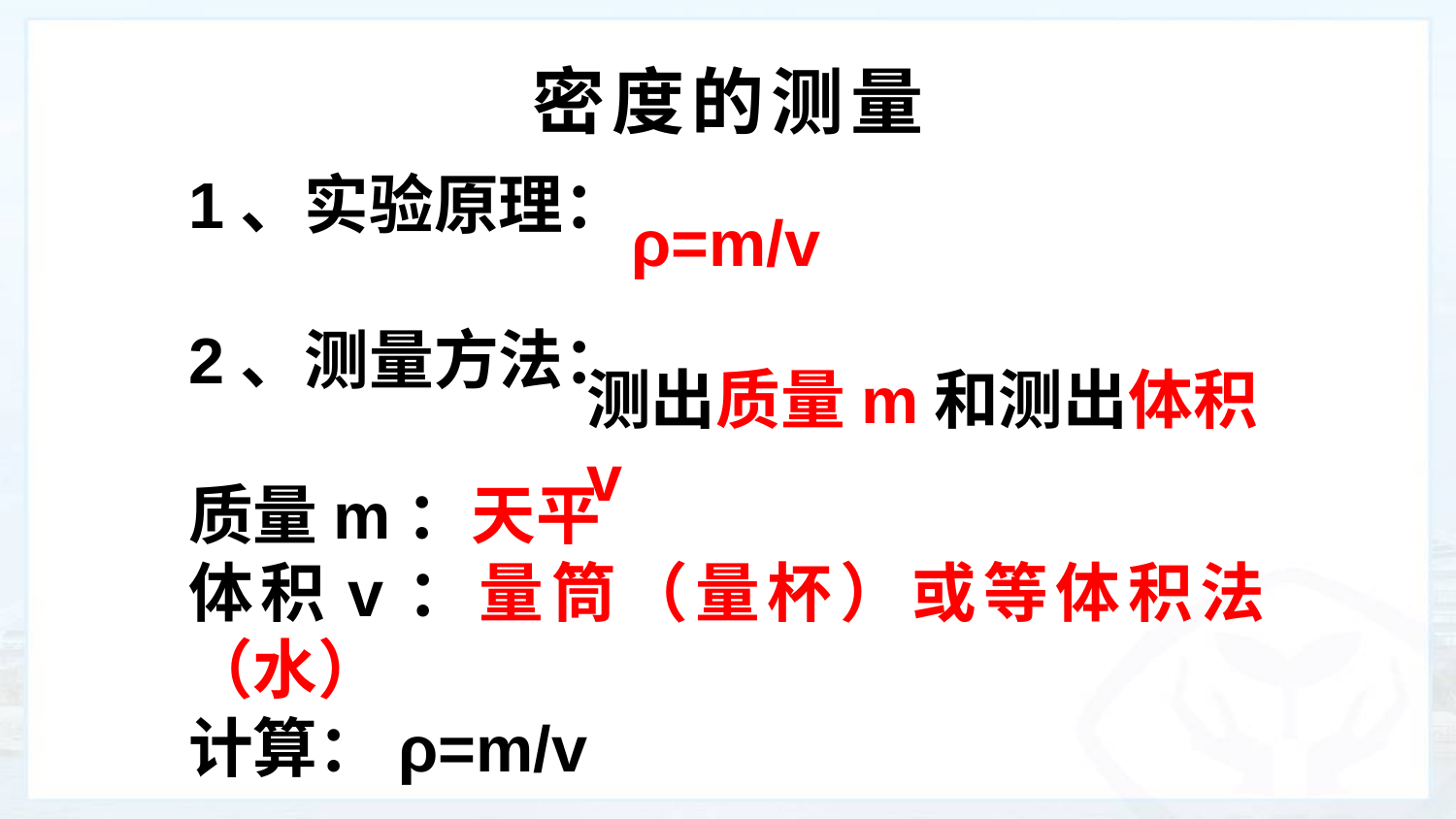

密度的测量
1、实验原理：

2、测量方法：

质量m：天平
体积v：量筒（量杯）或等体积法（水）
计算：ρ=m/v
ρ=m/v
测出质量m和测出体积v